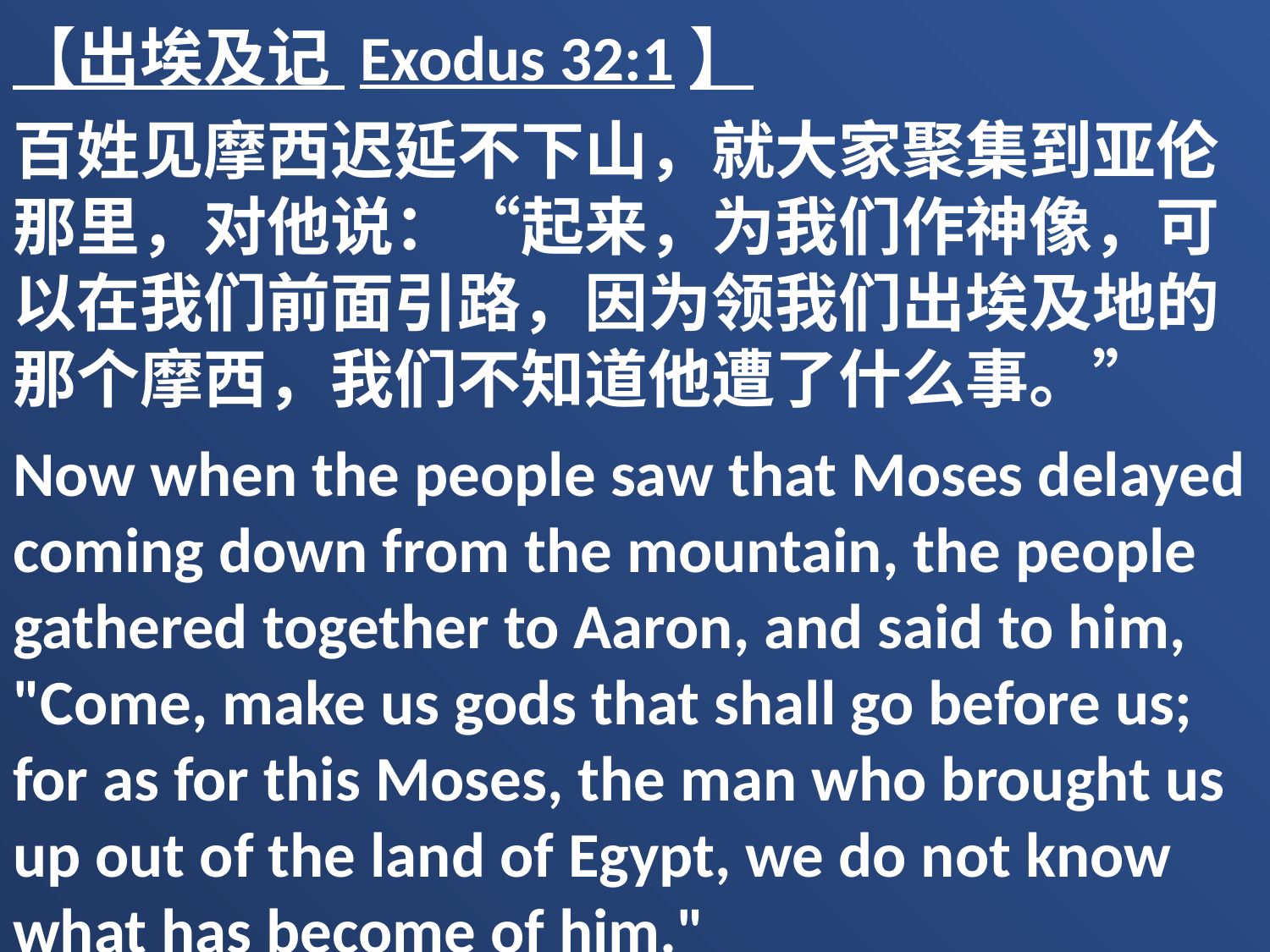

【出埃及记 Exodus 32:1】
百姓见摩西迟延不下山，就大家聚集到亚伦那里，对他说：“起来，为我们作神像，可以在我们前面引路，因为领我们出埃及地的那个摩西，我们不知道他遭了什么事。”
Now when the people saw that Moses delayed coming down from the mountain, the people gathered together to Aaron, and said to him, "Come, make us gods that shall go before us; for as for this Moses, the man who brought us up out of the land of Egypt, we do not know what has become of him."